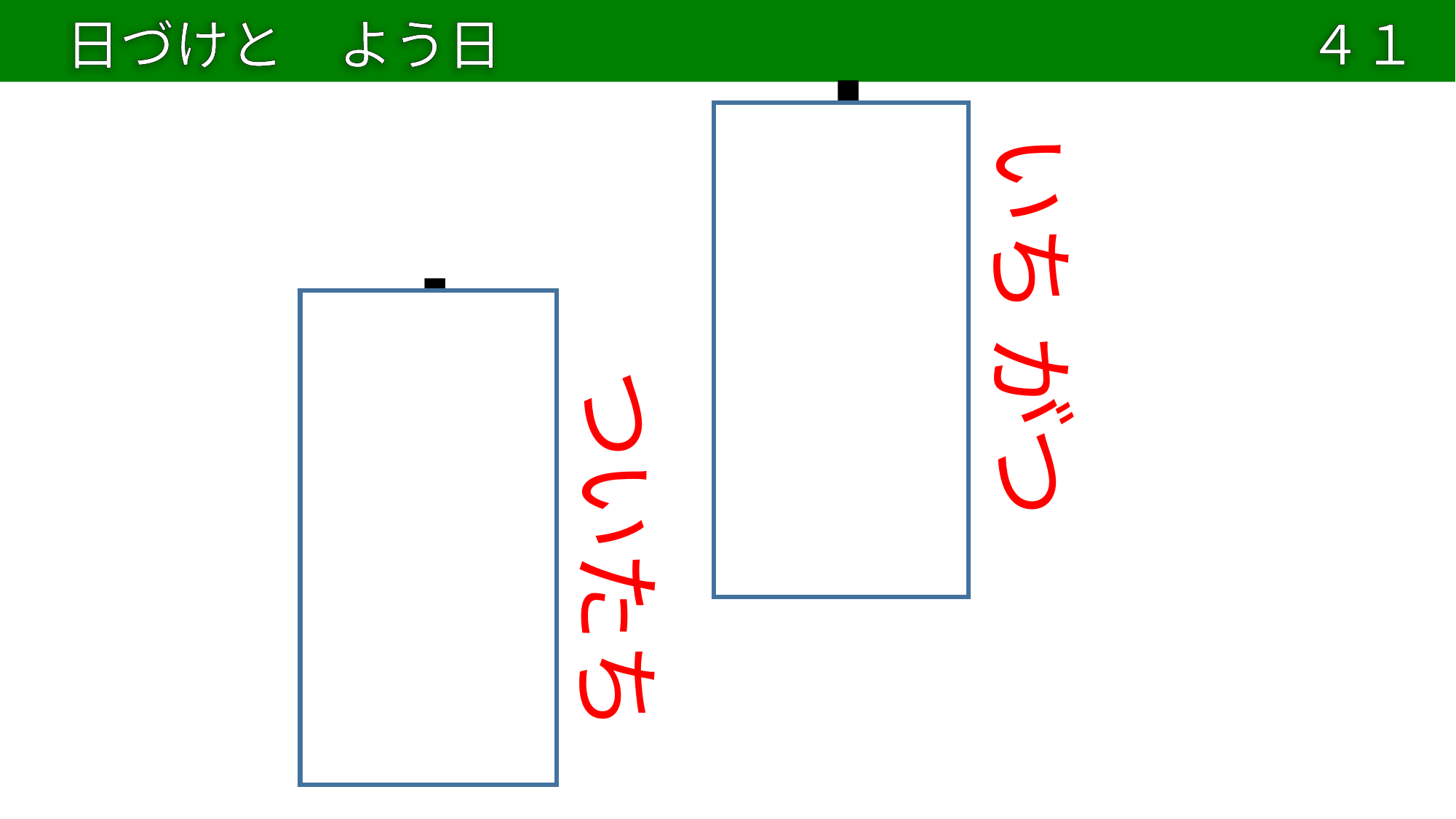

日づけと　よう日
４１
一月

いち がつ
一日

ついたち